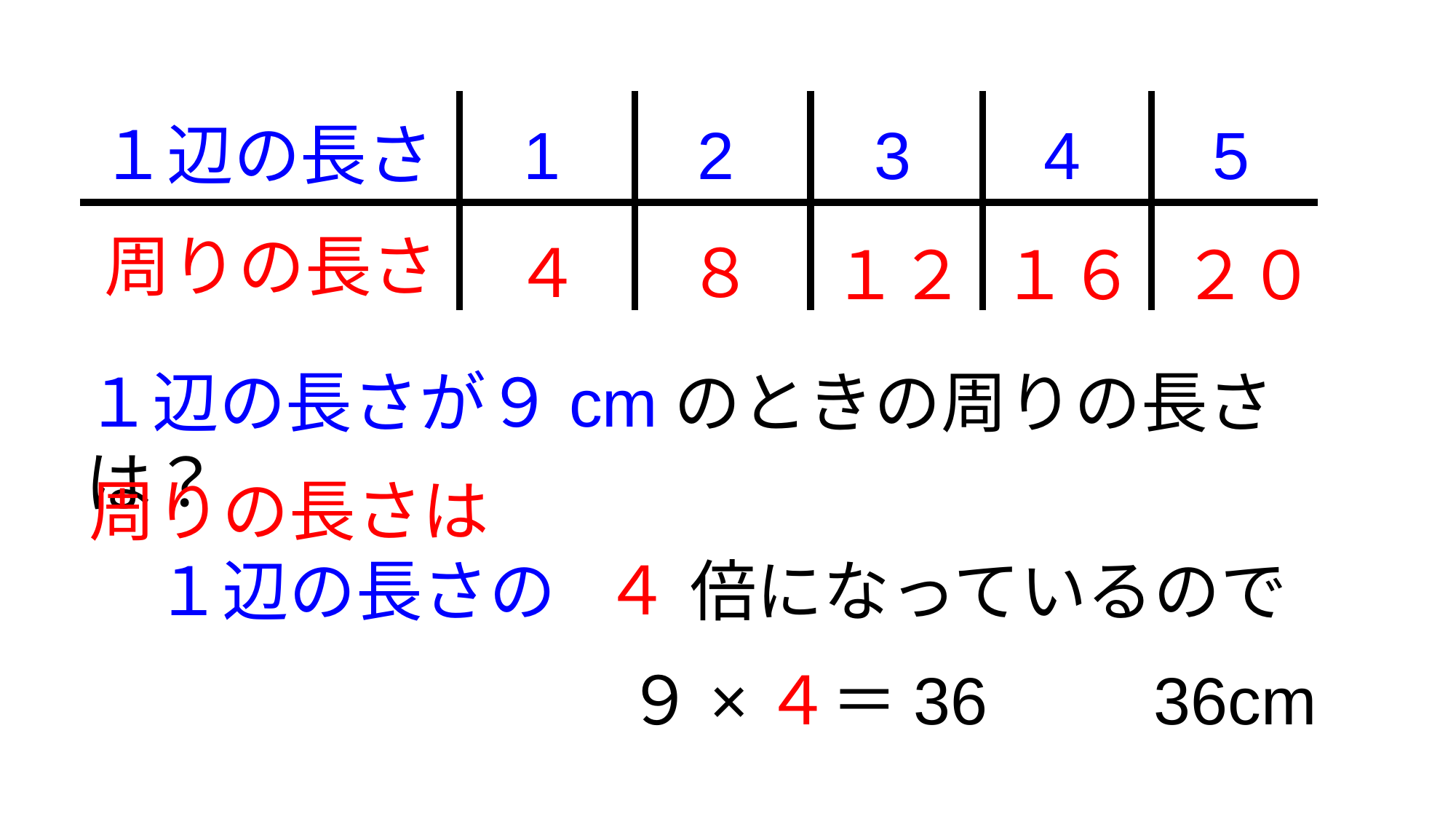

１辺の長さ
1
2
3
4
5
周りの長さ
４
８
２０
１６
１２
１辺の長さが９cmのときの周りの長さは？
周りの長さは
　１辺の長さの　　倍になっているので
４
９×４＝36　　36cm